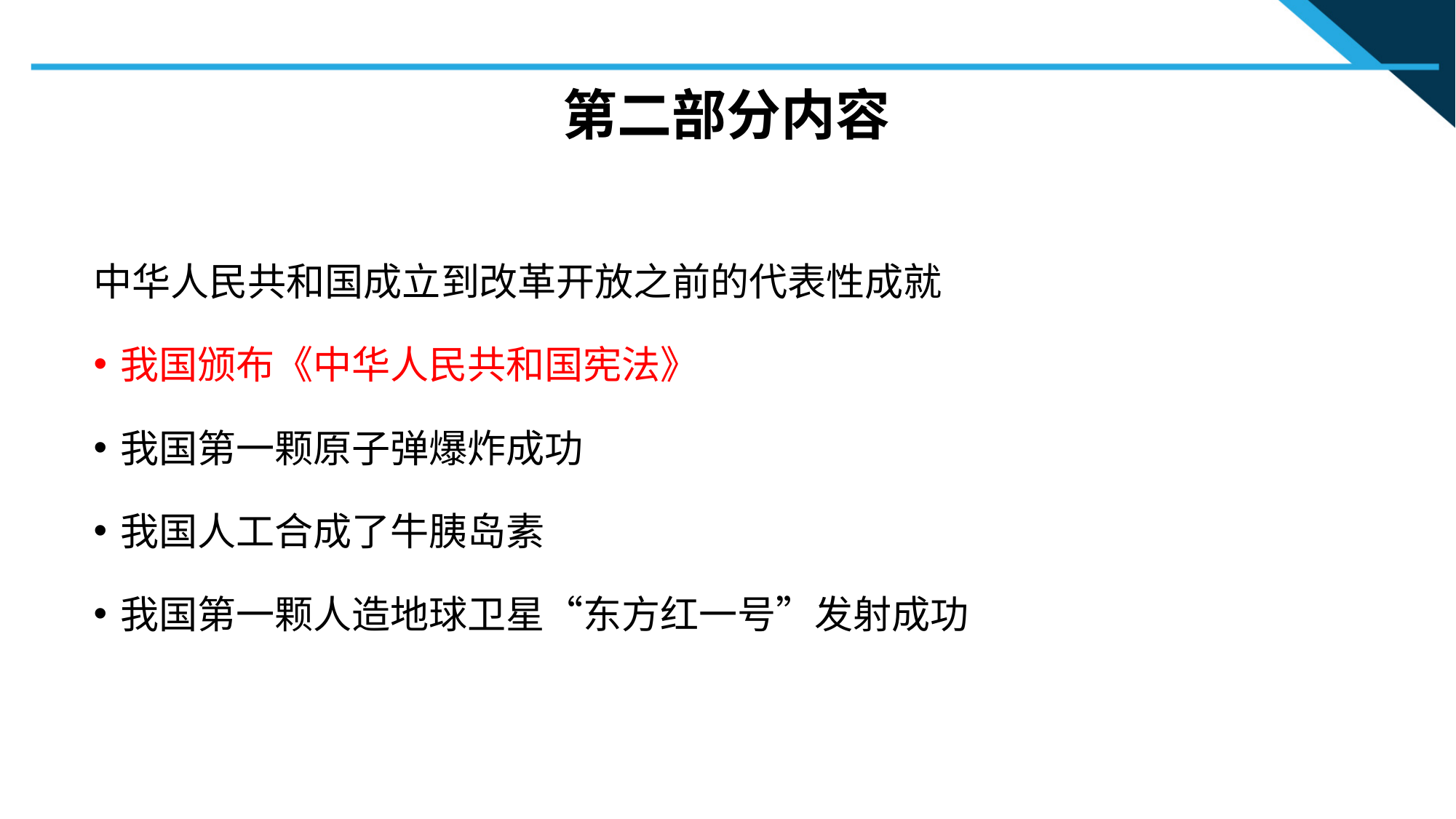

# 第二部分内容
中华人民共和国成立到改革开放之前的代表性成就
我国颁布《中华人民共和国宪法》
我国第一颗原子弹爆炸成功
我国人工合成了牛胰岛素
我国第一颗人造地球卫星“东方红一号”发射成功